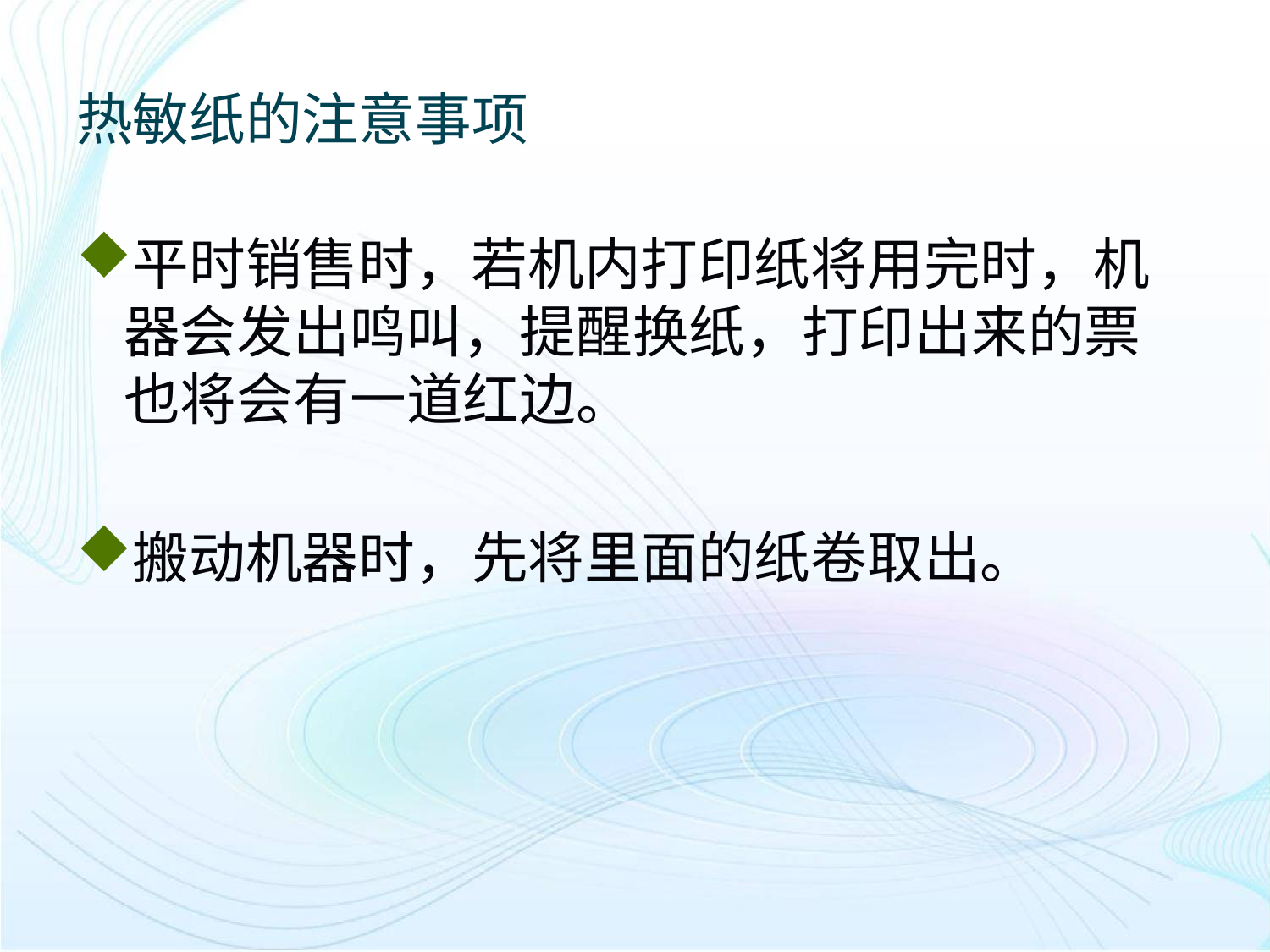

# 热敏纸的注意事项
平时销售时，若机内打印纸将用完时，机器会发出鸣叫，提醒换纸，打印出来的票也将会有一道红边。

搬动机器时，先将里面的纸卷取出。